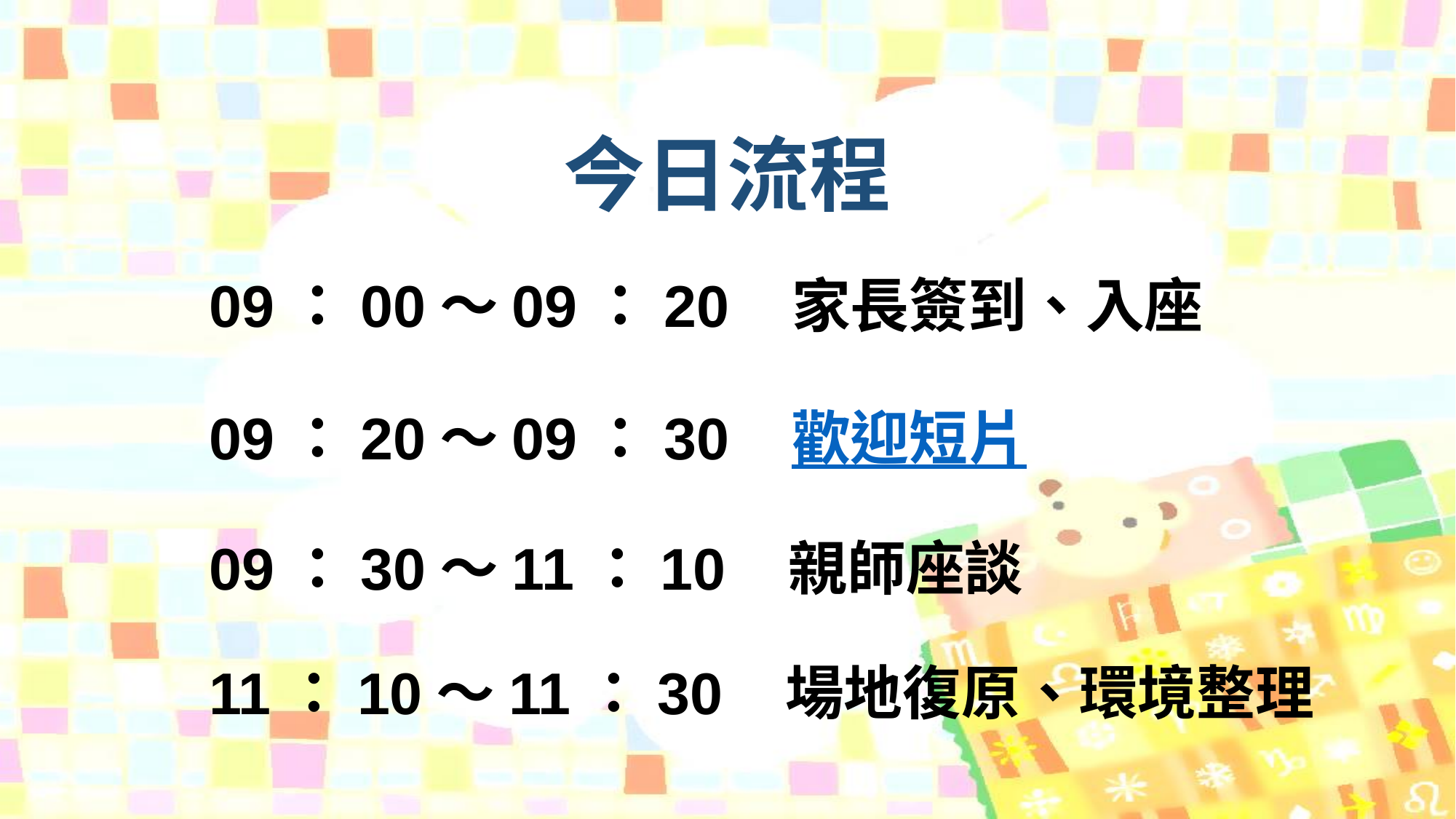

# 今日流程
09：00～09：20   家長簽到、入座

09：20～09：30   歡迎短片

09：30～11：10   親師座談

11：10～11：30   場地復原、環境整理